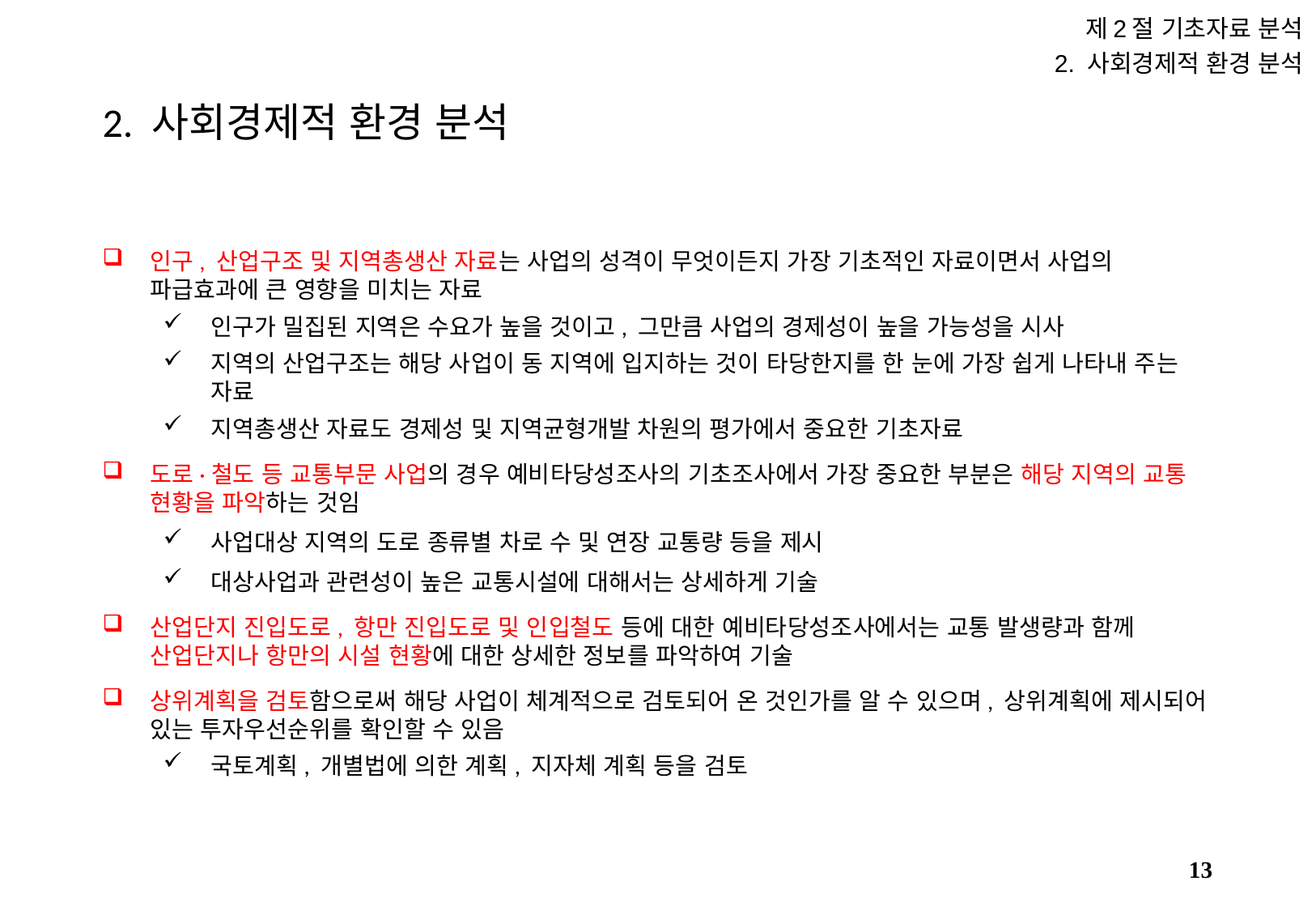

제2절 기초자료 분석
2. 사회경제적 환경 분석
# 2. 사회경제적 환경 분석
인구, 산업구조 및 지역총생산 자료는 사업의 성격이 무엇이든지 가장 기초적인 자료이면서 사업의 파급효과에 큰 영향을 미치는 자료
인구가 밀집된 지역은 수요가 높을 것이고, 그만큼 사업의 경제성이 높을 가능성을 시사
지역의 산업구조는 해당 사업이 동 지역에 입지하는 것이 타당한지를 한 눈에 가장 쉽게 나타내 주는 자료
지역총생산 자료도 경제성 및 지역균형개발 차원의 평가에서 중요한 기초자료
도로·철도 등 교통부문 사업의 경우 예비타당성조사의 기초조사에서 가장 중요한 부분은 해당 지역의 교통 현황을 파악하는 것임
사업대상 지역의 도로 종류별 차로 수 및 연장 교통량 등을 제시
대상사업과 관련성이 높은 교통시설에 대해서는 상세하게 기술
산업단지 진입도로, 항만 진입도로 및 인입철도 등에 대한 예비타당성조사에서는 교통 발생량과 함께 산업단지나 항만의 시설 현황에 대한 상세한 정보를 파악하여 기술
상위계획을 검토함으로써 해당 사업이 체계적으로 검토되어 온 것인가를 알 수 있으며, 상위계획에 제시되어 있는 투자우선순위를 확인할 수 있음
국토계획, 개별법에 의한 계획, 지자체 계획 등을 검토
13